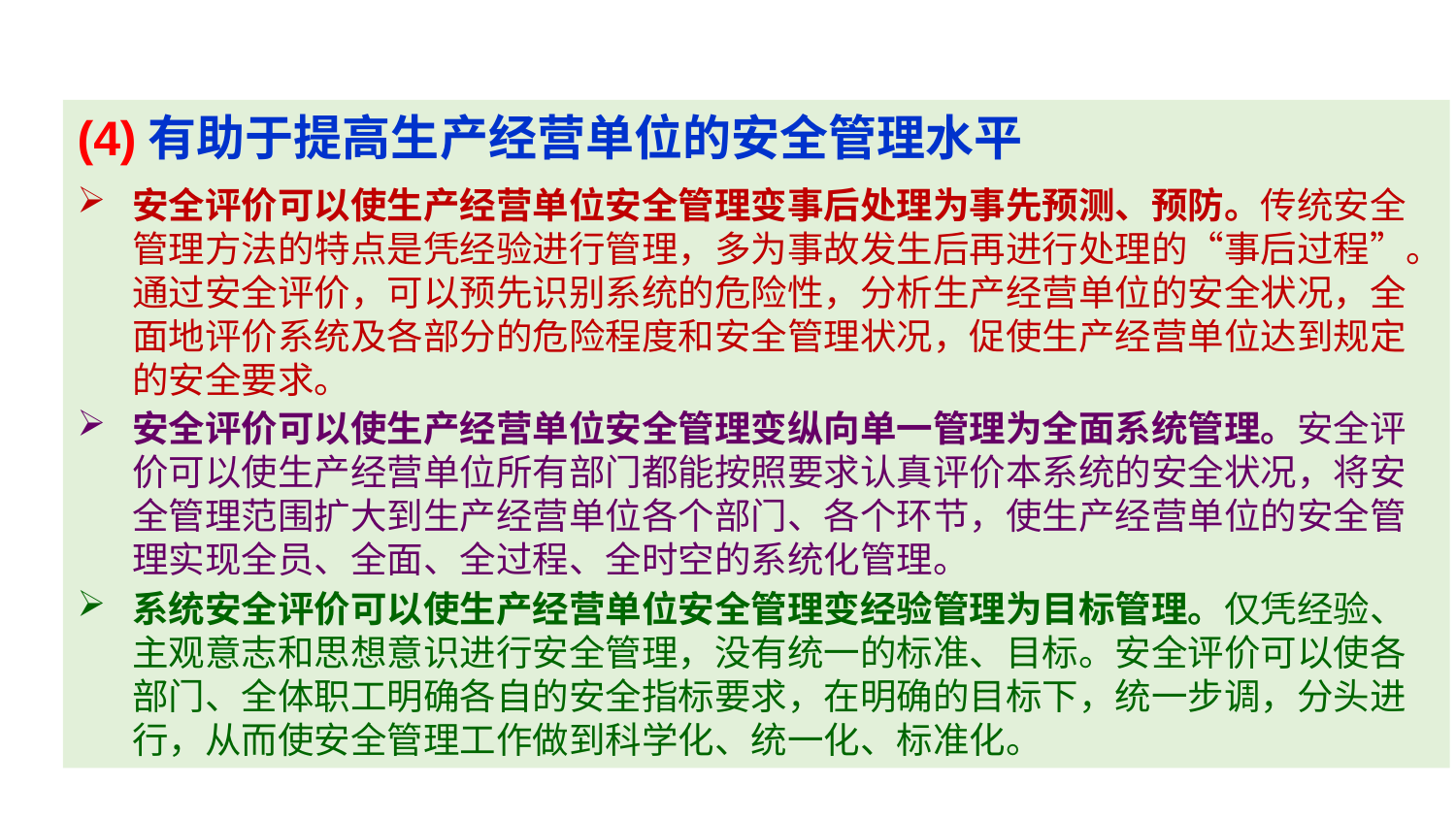

(4)有助于提高生产经营单位的安全管理水平
安全评价可以使生产经营单位安全管理变事后处理为事先预测、预防。传统安全管理方法的特点是凭经验进行管理，多为事故发生后再进行处理的“事后过程”。通过安全评价，可以预先识别系统的危险性，分析生产经营单位的安全状况，全面地评价系统及各部分的危险程度和安全管理状况，促使生产经营单位达到规定的安全要求。
安全评价可以使生产经营单位安全管理变纵向单一管理为全面系统管理。安全评价可以使生产经营单位所有部门都能按照要求认真评价本系统的安全状况，将安全管理范围扩大到生产经营单位各个部门、各个环节，使生产经营单位的安全管理实现全员、全面、全过程、全时空的系统化管理。
系统安全评价可以使生产经营单位安全管理变经验管理为目标管理。仅凭经验、主观意志和思想意识进行安全管理，没有统一的标准、目标。安全评价可以使各部门、全体职工明确各自的安全指标要求，在明确的目标下，统一步调，分头进行，从而使安全管理工作做到科学化、统一化、标准化。